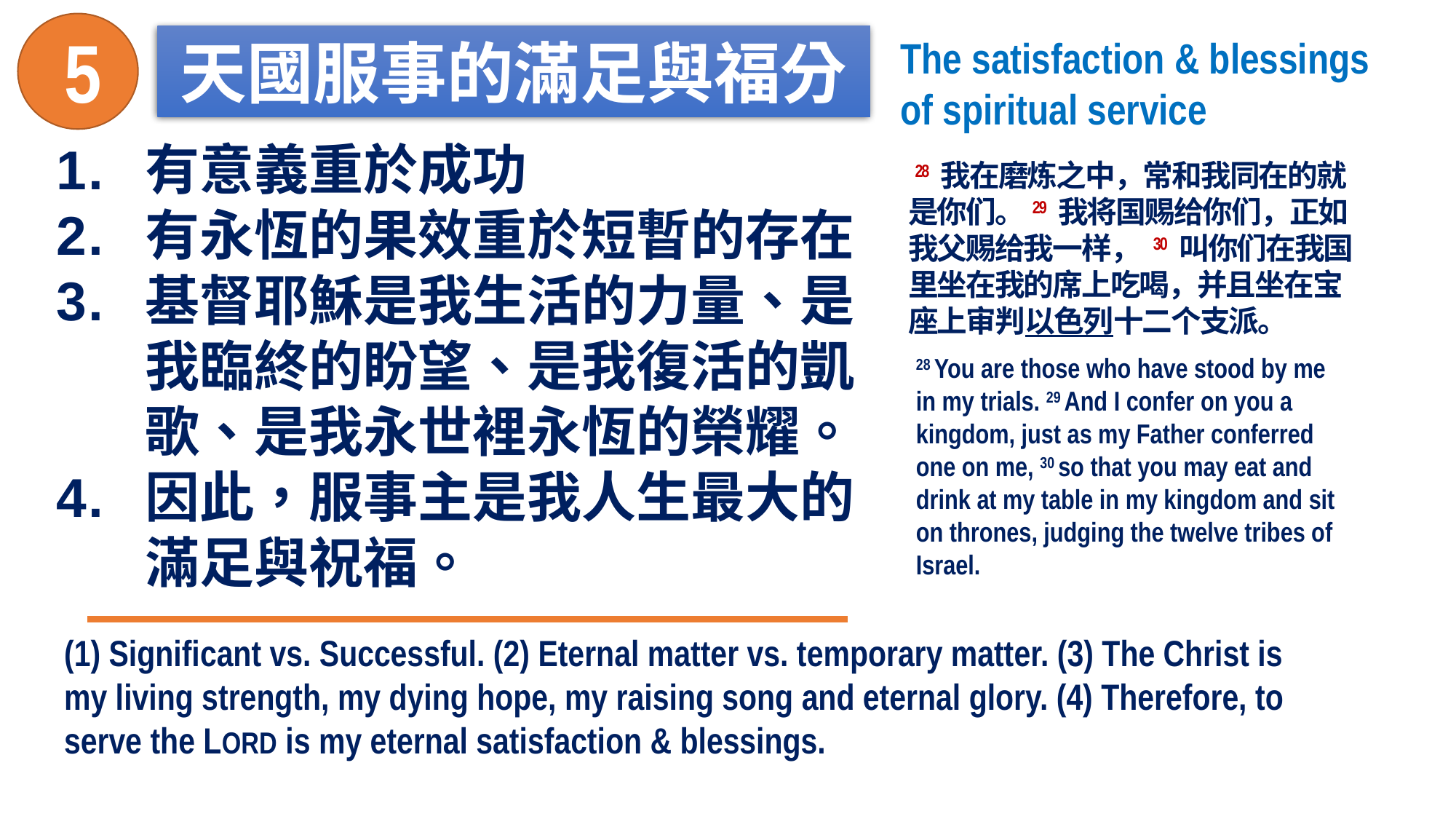

5
天國服事的滿足與福分
The satisfaction & blessings of spiritual service
有意義重於成功
有永恆的果效重於短暫的存在
基督耶穌是我生活的力量、是我臨終的盼望、是我復活的凱歌、是我永世裡永恆的榮耀。
因此，服事主是我人生最大的滿足與祝福。
 28 我在磨炼之中，常和我同在的就是你们。29 我将国赐给你们，正如我父赐给我一样， 30 叫你们在我国里坐在我的席上吃喝，并且坐在宝座上审判以色列十二个支派。
28 You are those who have stood by me in my trials. 29 And I confer on you a kingdom, just as my Father conferred one on me, 30 so that you may eat and drink at my table in my kingdom and sit on thrones, judging the twelve tribes of Israel.
(1) Significant vs. Successful. (2) Eternal matter vs. temporary matter. (3) The Christ is my living strength, my dying hope, my raising song and eternal glory. (4) Therefore, to serve the LORD is my eternal satisfaction & blessings.